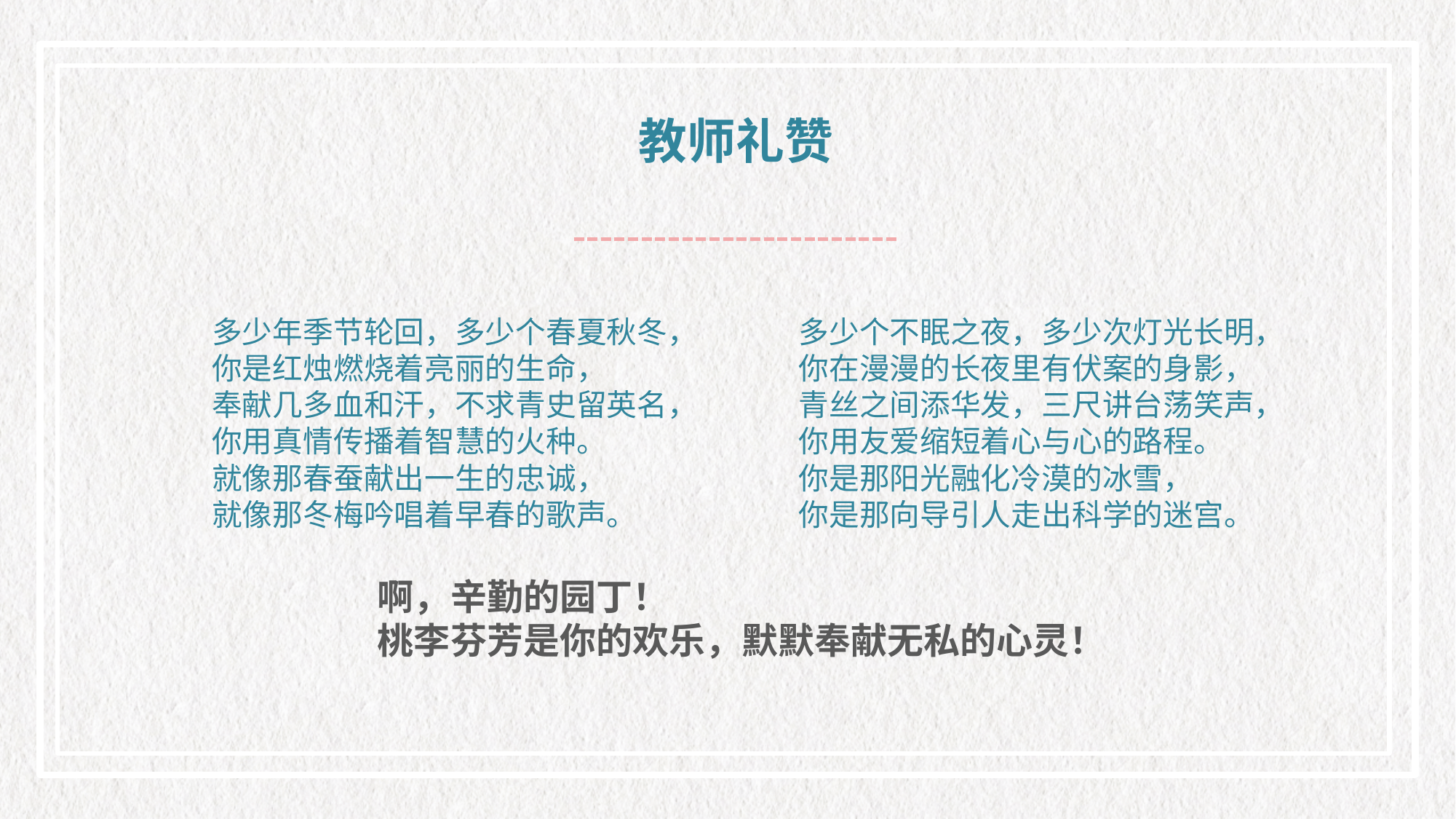

教师礼赞
多少年季节轮回，多少个春夏秋冬，
你是红烛燃烧着亮丽的生命，
奉献几多血和汗，不求青史留英名，
你用真情传播着智慧的火种。
就像那春蚕献出一生的忠诚，
就像那冬梅吟唱着早春的歌声。
多少个不眠之夜，多少次灯光长明，
你在漫漫的长夜里有伏案的身影，
青丝之间添华发，三尺讲台荡笑声，
你用友爱缩短着心与心的路程。
你是那阳光融化冷漠的冰雪，
你是那向导引人走出科学的迷宫。
啊，辛勤的园丁！
桃李芬芳是你的欢乐，默默奉献无私的心灵！